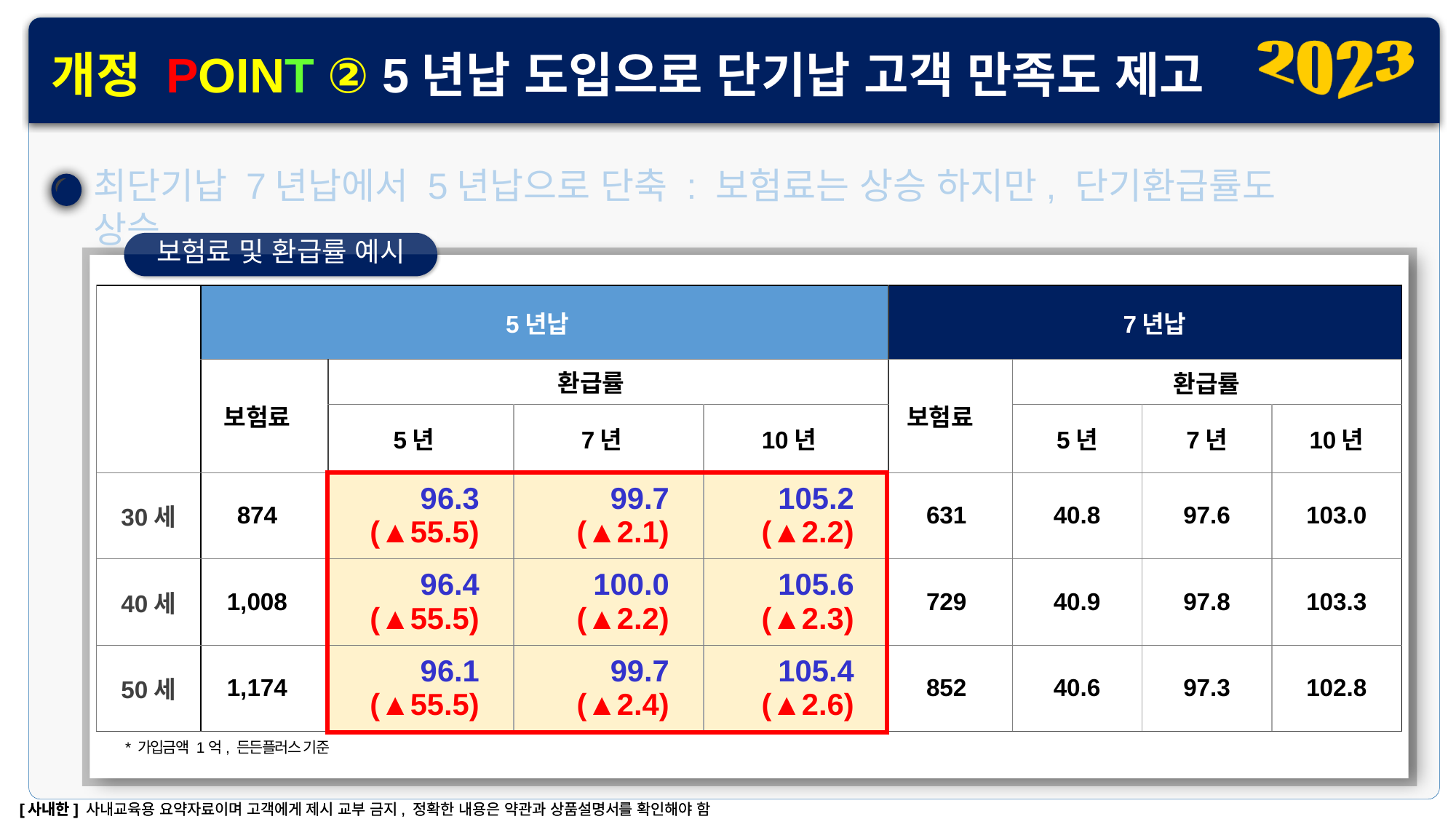

개정 POINT ② 5년납 도입으로 단기납 고객 만족도 제고
최단기납 7년납에서 5년납으로 단축 : 보험료는 상승 하지만, 단기환급률도 상승
보험료 및 환급률 예시

|  | 5년납 |  |  |  | 7년납 |  |  |  |
| --- | --- | --- | --- | --- | --- | --- | --- | --- |
|  | 보험료 | 환급률 |  |  | 보험료 | 환급률 |  |  |
|  |  | 5년 | 7년 | 10년 |  | 5년 | 7년 | 10년 |
| 30세 | 874 | 96.3 (▲55.5) | 99.7 (▲2.1) | 105.2 (▲2.2) | 631 | 40.8 | 97.6 | 103.0 |
| 40세 | 1,008 | 96.4 (▲55.5) | 100.0 (▲2.2) | 105.6 (▲2.3) | 729 | 40.9 | 97.8 | 103.3 |
| 50세 | 1,174 | 96.1 (▲55.5) | 99.7 (▲2.4) | 105.4 (▲2.6) | 852 | 40.6 | 97.3 | 102.8 |

* 가입금액 1억, 든든플러스 기준